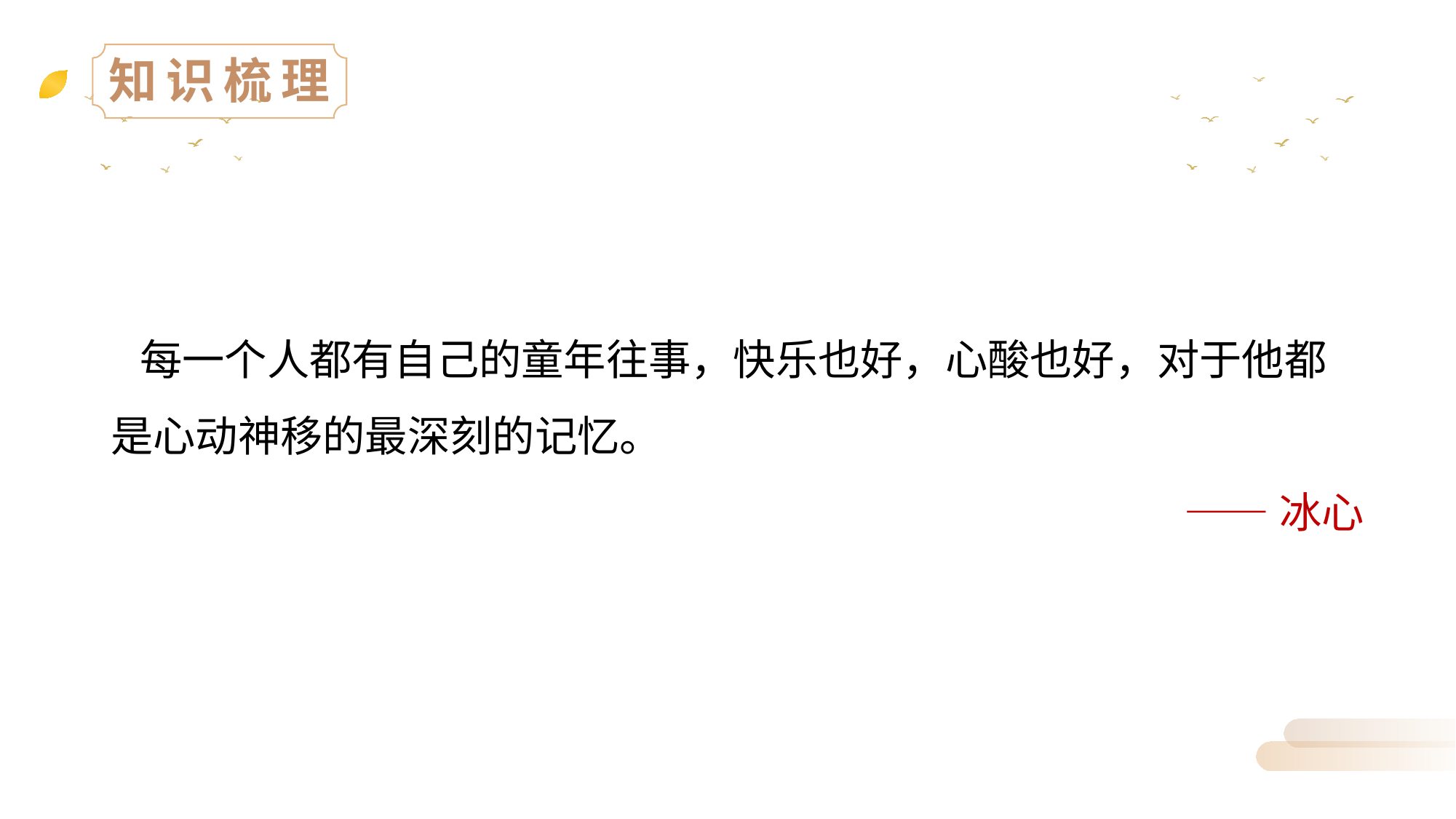

每一个人都有自己的童年往事，快乐也好，心酸也好，对于他都是心动神移的最深刻的记忆。
——冰心